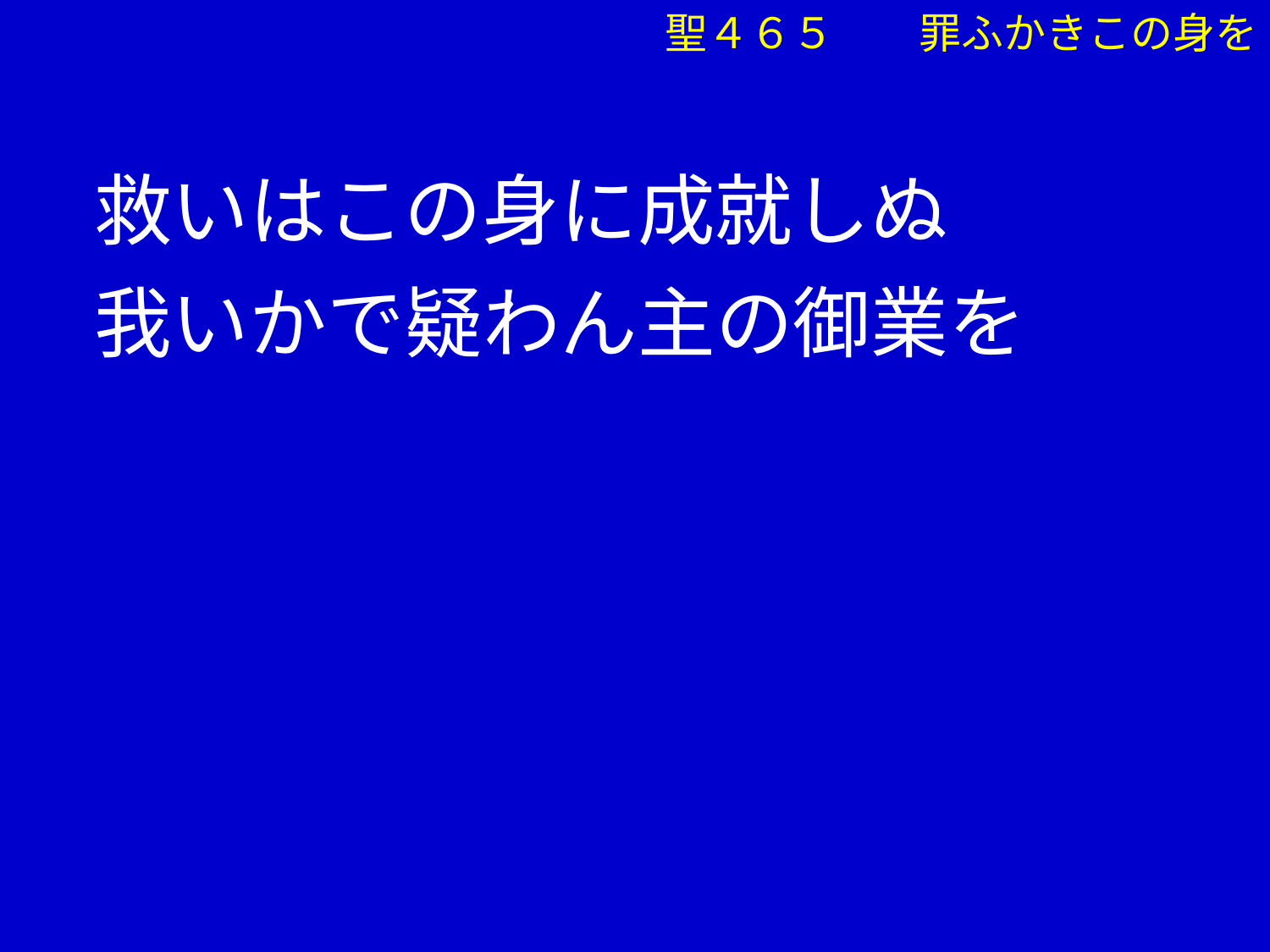

聖４６５　　罪ふかきこの身を
救いはこの身に成就しぬ
我いかで疑わん主の御業を